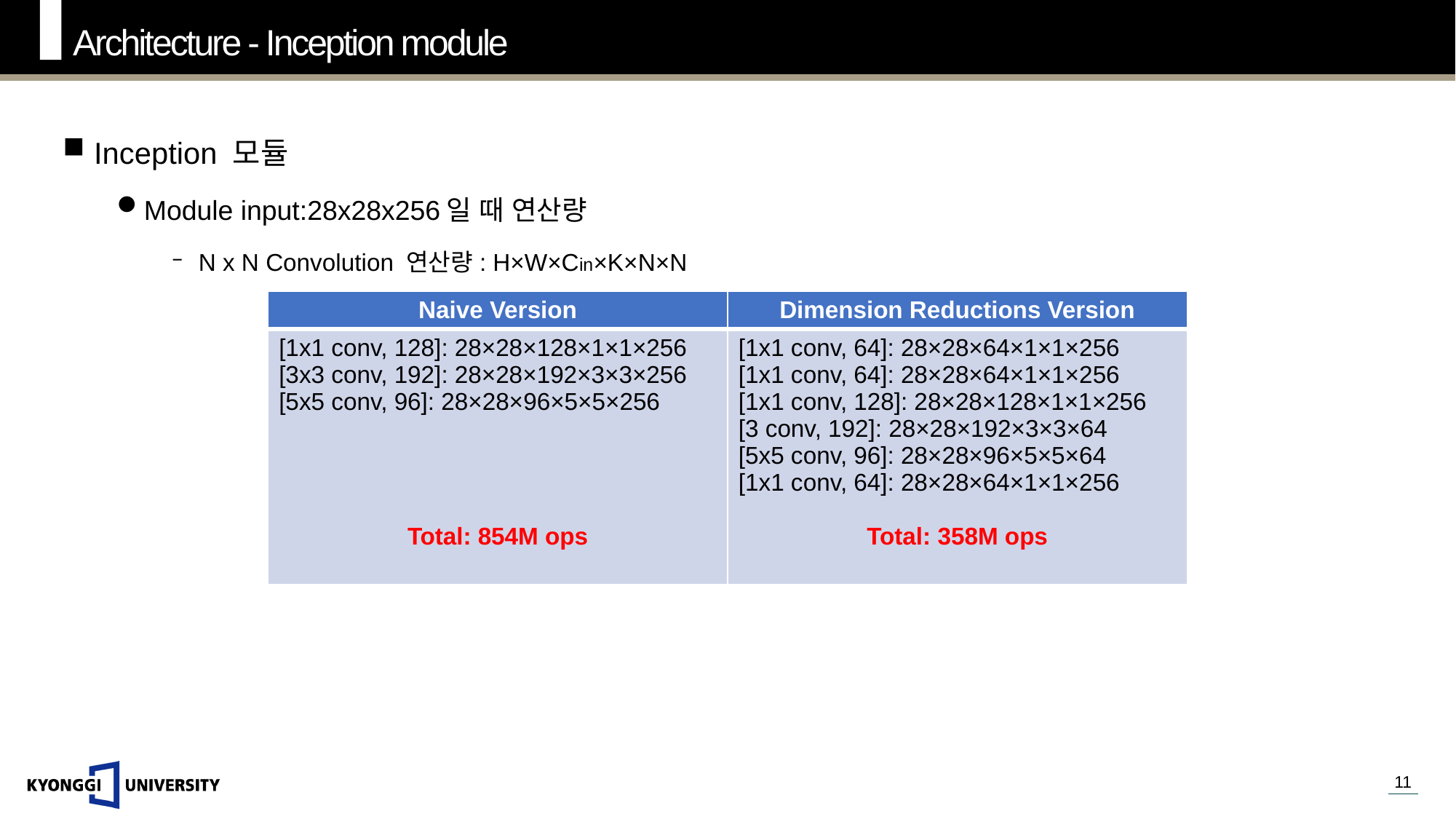

Architecture - Inception module
Inception 모듈
Module input:28x28x256일 때 연산량
N x N Convolution 연산량: H×W×Cin​×K×N×N

| Naive Version | Dimension Reductions Version |
| --- | --- |
| [1x1 conv, 128]: 28×28×128×1×1×256 [3x3 conv, 192]: 28×28×192×3×3×256 [5x5 conv, 96]: 28×28×96×5×5×256 Total: 854M ops | [1x1 conv, 64]: 28×28×64×1×1×256 [1x1 conv, 64]: 28×28×64×1×1×256 [1x1 conv, 128]: 28×28×128×1×1×256 [3 conv, 192]: 28×28×192×3×3×64 [5x5 conv, 96]: 28×28×96×5×5×64 [1x1 conv, 64]: 28×28×64×1×1×256 Total: 358M ops |